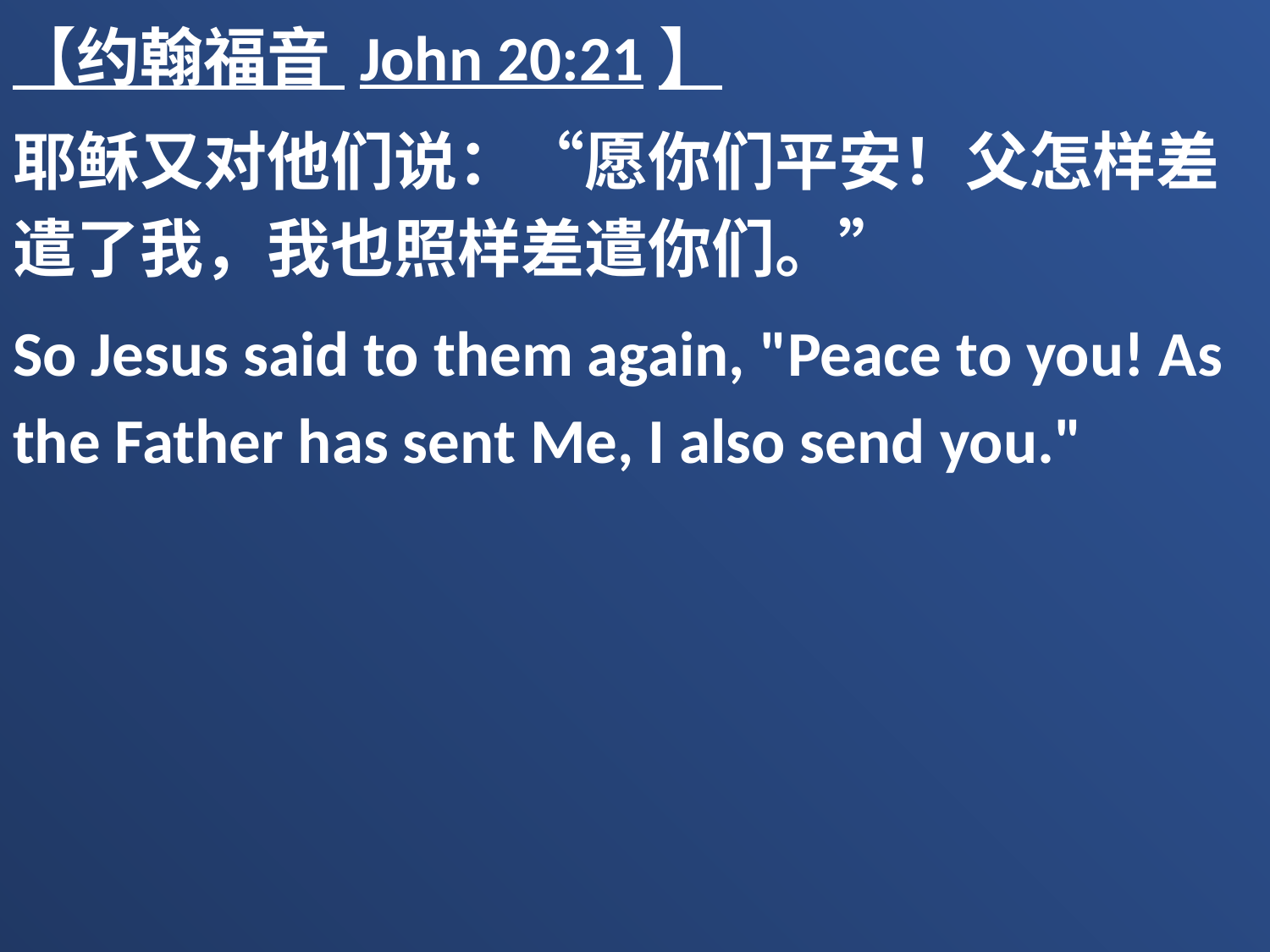

【约翰福音 John 20:21】
耶稣又对他们说：“愿你们平安！父怎样差遣了我，我也照样差遣你们。”
So Jesus said to them again, "Peace to you! As the Father has sent Me, I also send you."